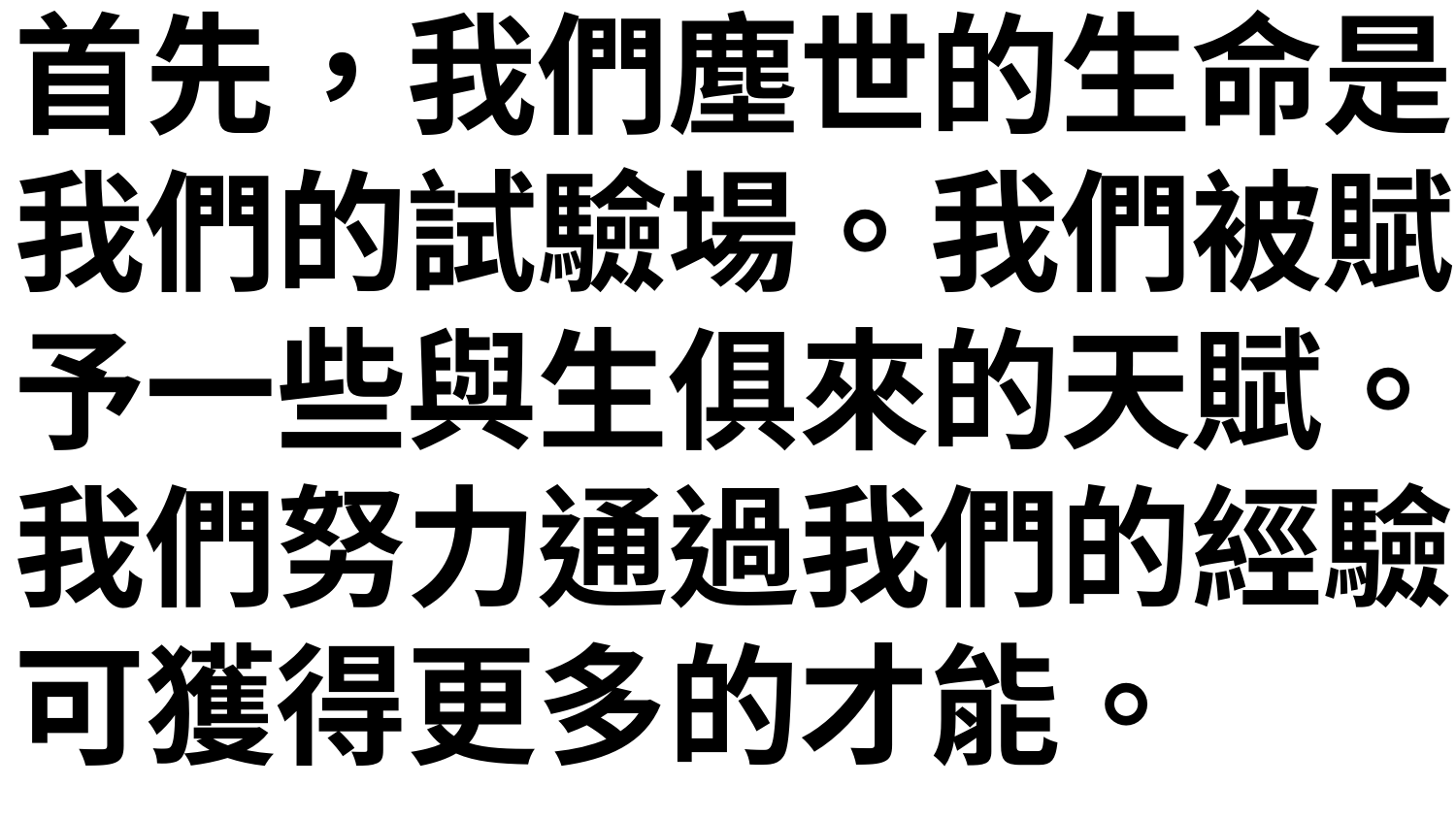

首先，我們塵世的生命是我們的試驗場。我們被賦予一些與生俱來的天賦。我們努力通過我們的經驗可獲得更多的才能。